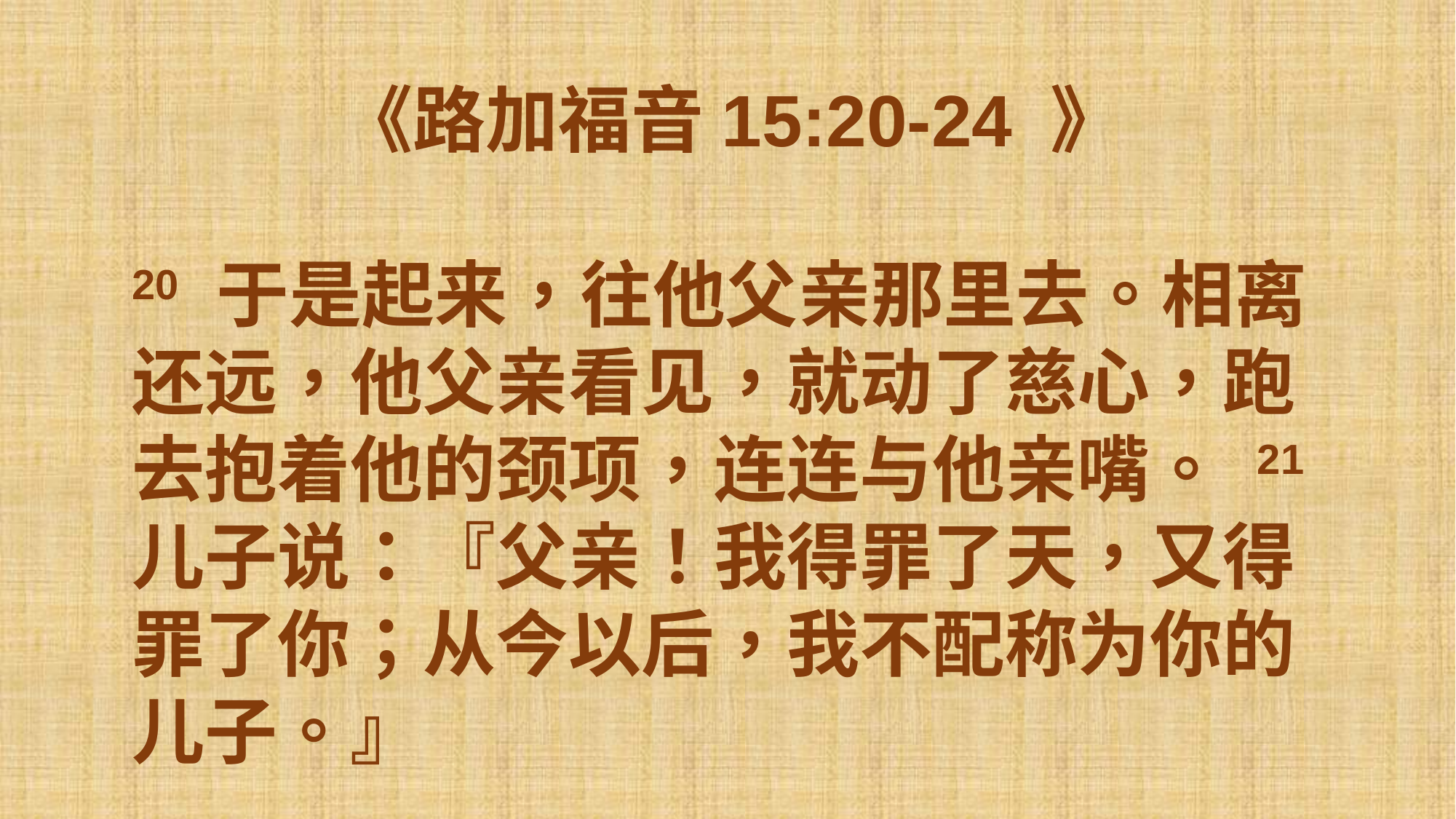

《‪路加福音‬15:20-24 》

20 于是起来，往他父亲那里去。相离还远，他父亲看见，就动了慈心，跑去抱着他的颈项，连连与他亲嘴。 21 儿子说：『父亲！我得罪了天，又得罪了你；从今以后，我不配称为你的儿子。』